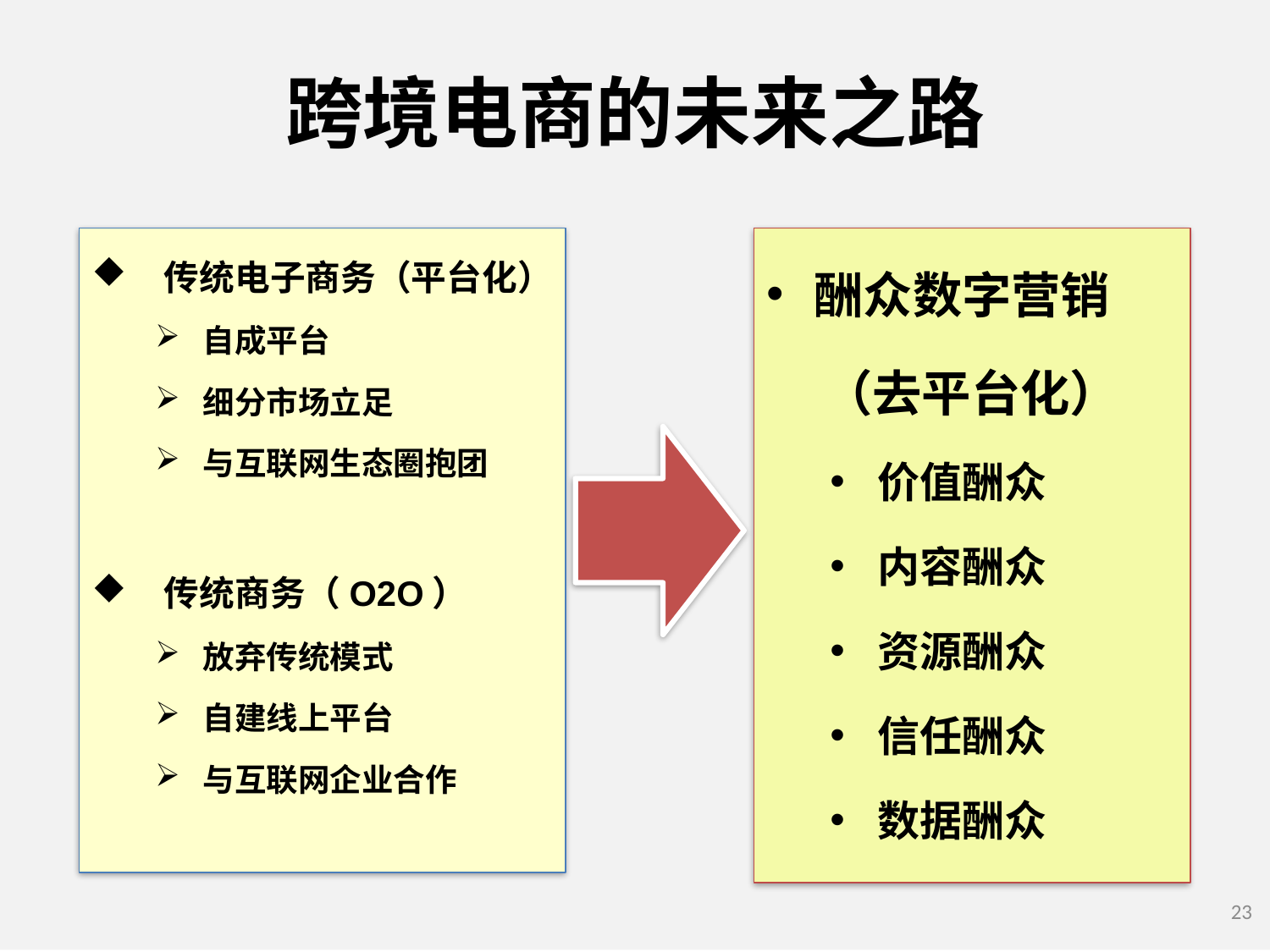

跨境电商的未来之路
  传统电子商务（平台化）
自成平台
细分市场立足
与互联网生态圈抱团

  传统商务（O2O）
放弃传统模式
自建线上平台
与互联网企业合作
酬众数字营销
    （去平台化）
价值酬众
内容酬众
资源酬众
信任酬众
数据酬众

23